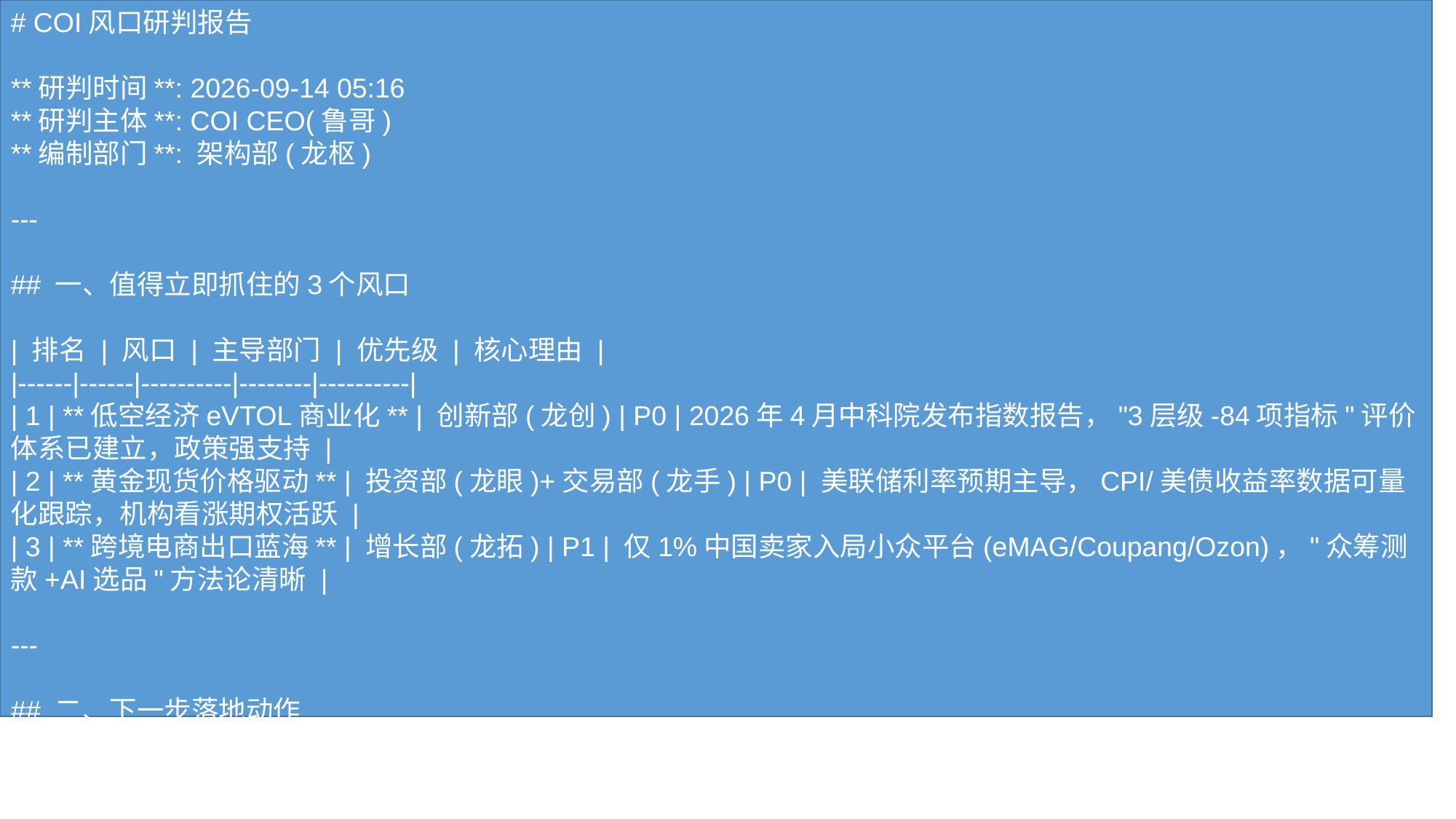

# COI风口研判报告 **研判时间**: 2026-09-14 05:16 **研判主体**: COI CEO(鲁哥) **编制部门**: 架构部(龙枢) --- ## 一、值得立即抓住的3个风口 | 排名 | 风口 | 主导部门 | 优先级 | 核心理由 | |------|------|----------|--------|----------| | 1 | **低空经济eVTOL商业化** | 创新部(龙创) | P0 | 2026年4月中科院发布指数报告，"3层级-84项指标"评价体系已建立，政策强支持 | | 2 | **黄金现货价格驱动** | 投资部(龙眼)+交易部(龙手) | P0 | 美联储利率预期主导，CPI/美债收益率数据可量化跟踪，机构看涨期权活跃 | | 3 | **跨境电商出口蓝海** | 增长部(龙拓) | P1 | 仅1%中国卖家入局小众平台(eMAG/Coupang/Ozon)，"众筹测款+AI选品"方法论清晰 | --- ## 二、下一步落地动作 | 序号 | 部门 | 核心动作 | 交付物要求 | |------|------|----------|------------| | 1 | 创新部 | 输出《低空经济eVTOL商业化研究报告》+ 84项指标可视化 | 研究报告+指标矩阵图 | | 2 | 投资部+交易部 | 建立黄金价格监测模型，跟踪CPI/美联储政策 | 监测仪表盘+交易策略建议 | | 3 | 增长部 | 调研4个蓝海平台，建立"众筹测款+AI选品"工具链 | 平台分析报告+选品模板 | --- ## 三、跳过项目说明 | 项目 | 跳过原因 | |------|----------| | AI Agent智能体 | 联网搜索无可用结果 | | 机器人具身智能 | 网页内容为machine字典释义，非产业信息 | | 内容创作AI视频 | 网页内容为词典释义，与主题无关 | | 新能源汽车出海 | 网页为新浪导航页+汉字释义，完全无关 | --- ## 四、协同要求 1. **架构部(龙枢)**：负责跨部门协调、进度监控、交付物验收 2. **主脑(master_brain)**：负责任务分发、决策路由 3. **CEO(鲁哥)**：负责战略优先级拍板、重大决策审批 --- **研判结论**：聚焦低空政策研究、黄金量化交易、跨境蓝海开拓三大赛道，避开信息无效项目。
#